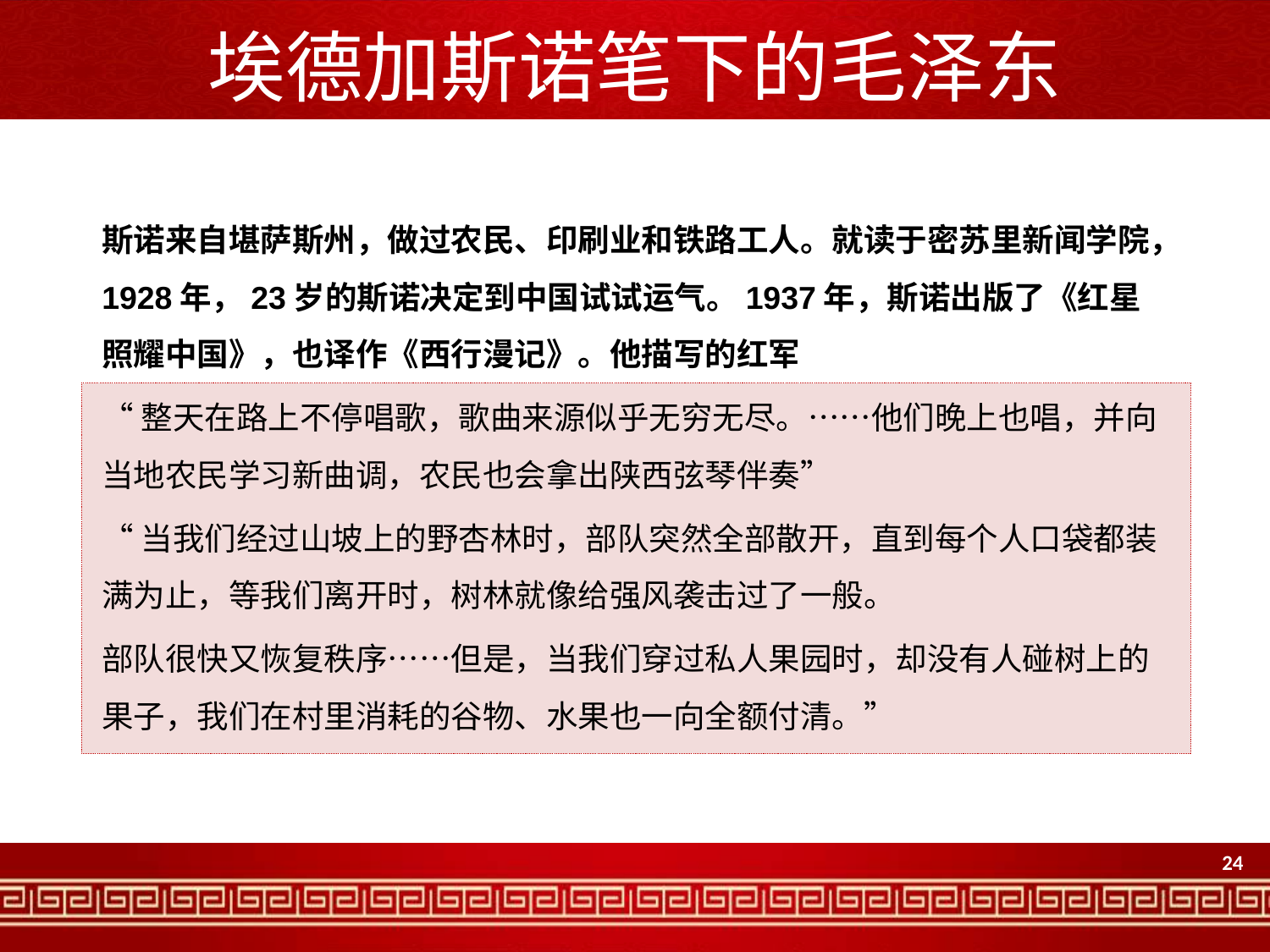

# 埃德加斯诺笔下的毛泽东
斯诺来自堪萨斯州，做过农民、印刷业和铁路工人。就读于密苏里新闻学院，1928年，23岁的斯诺决定到中国试试运气。1937年，斯诺出版了《红星照耀中国》，也译作《西行漫记》。他描写的红军
“整天在路上不停唱歌，歌曲来源似乎无穷无尽。……他们晚上也唱，并向当地农民学习新曲调，农民也会拿出陕西弦琴伴奏”
“当我们经过山坡上的野杏林时，部队突然全部散开，直到每个人口袋都装满为止，等我们离开时，树林就像给强风袭击过了一般。
部队很快又恢复秩序……但是，当我们穿过私人果园时，却没有人碰树上的果子，我们在村里消耗的谷物、水果也一向全额付清。”